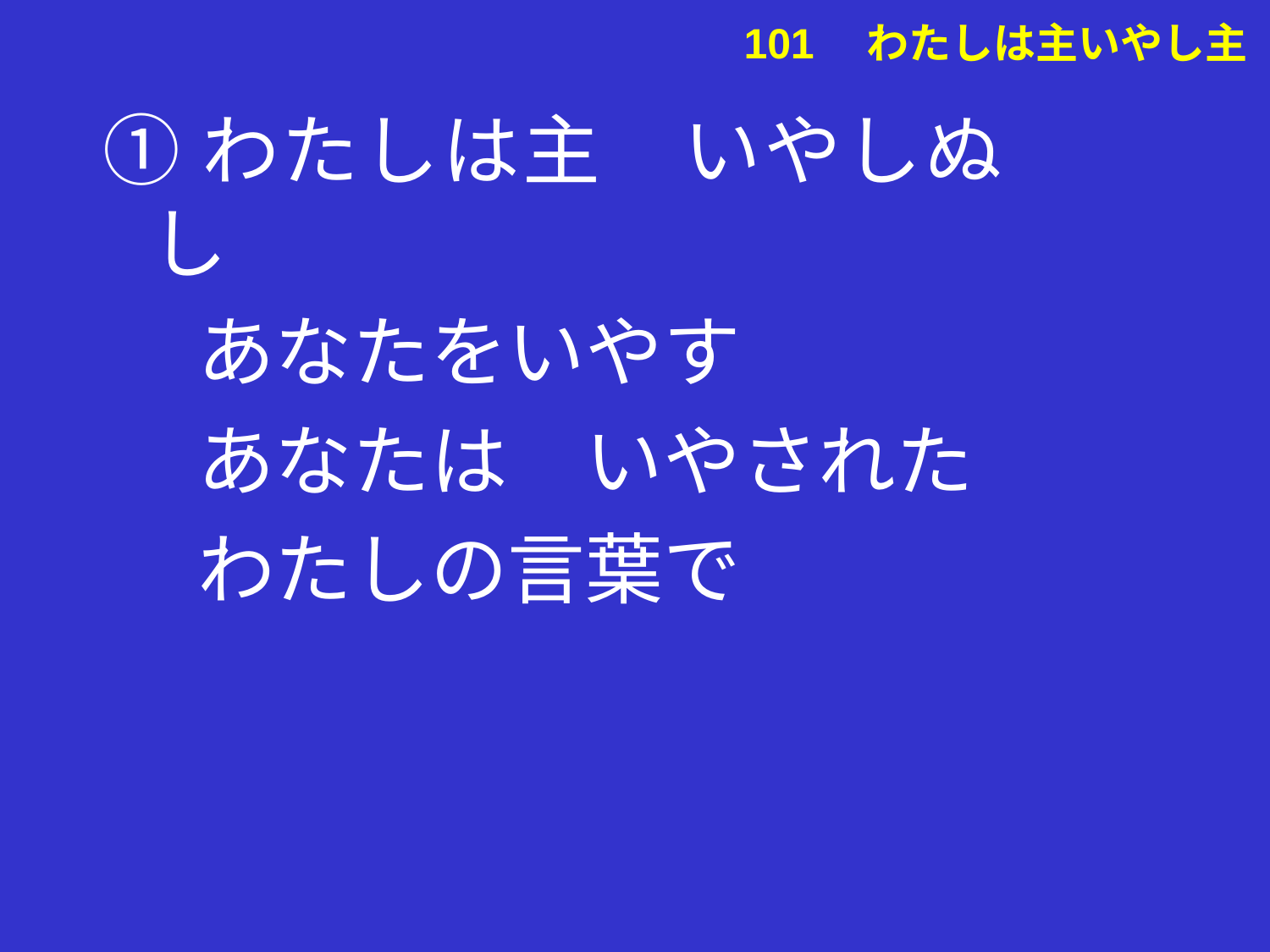

①わたしは主　いやしぬし
　 あなたをいやす
　 あなたは　いやされた
　 わたしの言葉で

# 101　わたしは主いやし主